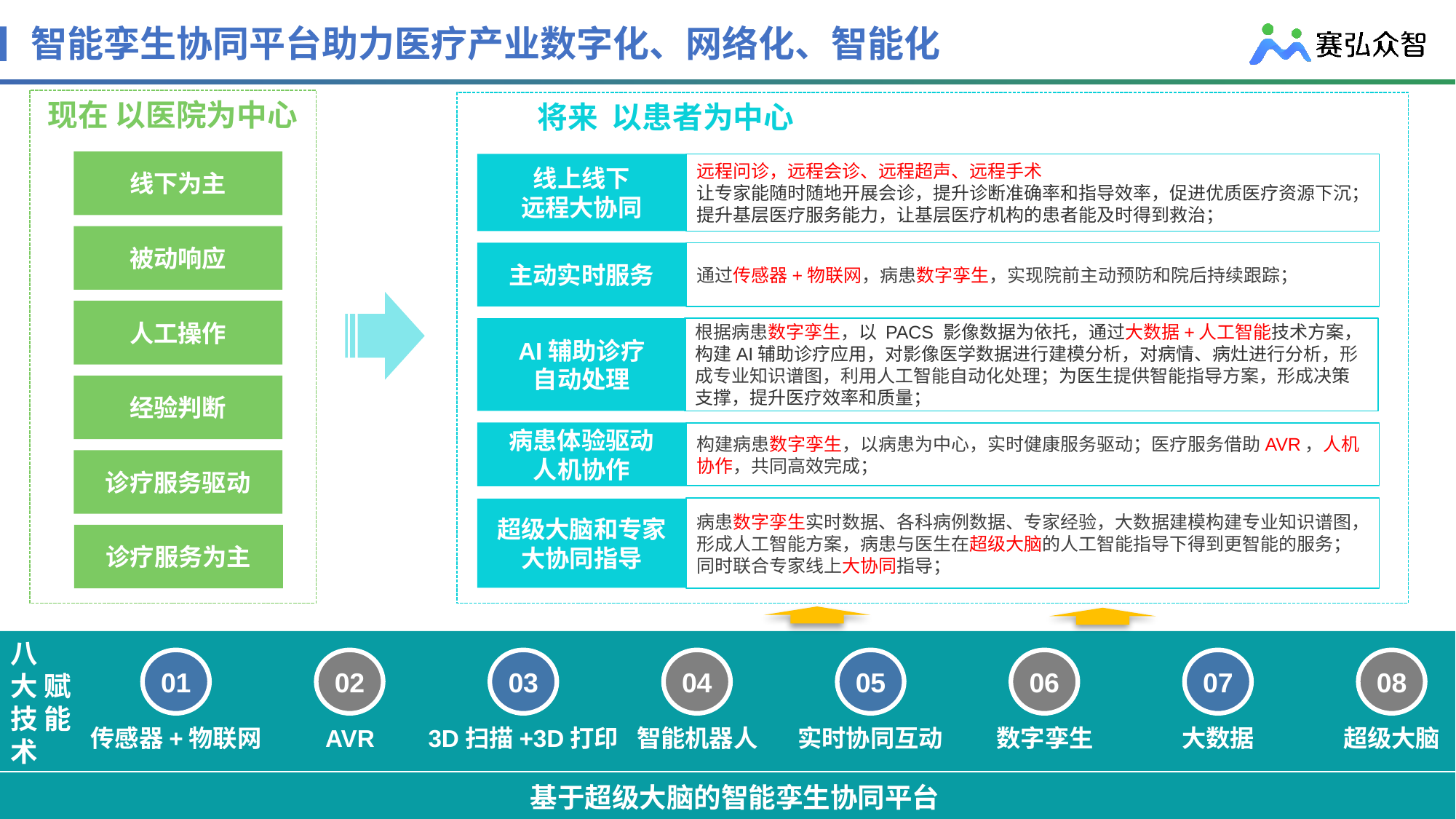

# 智能孪生协同平台助力医疗产业数字化、网络化、智能化
现在 以医院为中心
         将来  以患者为中心
线下为主
线上线下
远程大协同
远程问诊，远程会诊、远程超声、远程手术
让专家能随时随地开展会诊，提升诊断准确率和指导效率，促进优质医疗资源下沉；提升基层医疗服务能力，让基层医疗机构的患者能及时得到救治；
被动响应
主动实时服务
通过传感器+物联网，病患数字孪生，实现院前主动预防和院后持续跟踪；

人工操作
根据病患数字孪生，以 PACS 影像数据为依托，通过大数据+人工智能技术方案，构建AI辅助诊疗应用，对影像医学数据进行建模分析，对病情、病灶进行分析，形成专业知识谱图，利用人工智能自动化处理；为医生提供智能指导方案，形成决策支撑，提升医疗效率和质量；
AI辅助诊疗
自动处理
经验判断
病患体验驱动
人机协作
构建病患数字孪生，以病患为中心，实时健康服务驱动；医疗服务借助AVR，人机协作，共同高效完成；
诊疗服务驱动
病患数字孪生实时数据、各科病例数据、专家经验，大数据建模构建专业知识谱图，形成人工智能方案，病患与医生在超级大脑的人工智能指导下得到更智能的服务；同时联合专家线上大协同指导；
超级大脑和专家大协同指导
诊疗服务为主

八
大 赋
技 能
术
01
02
03
04
05
06
07
08
超级大脑
传感器+物联网
AVR
3D扫描+3D打印
智能机器人
实时协同互动
数字孪生
大数据
基于超级大脑的智能孪生协同平台